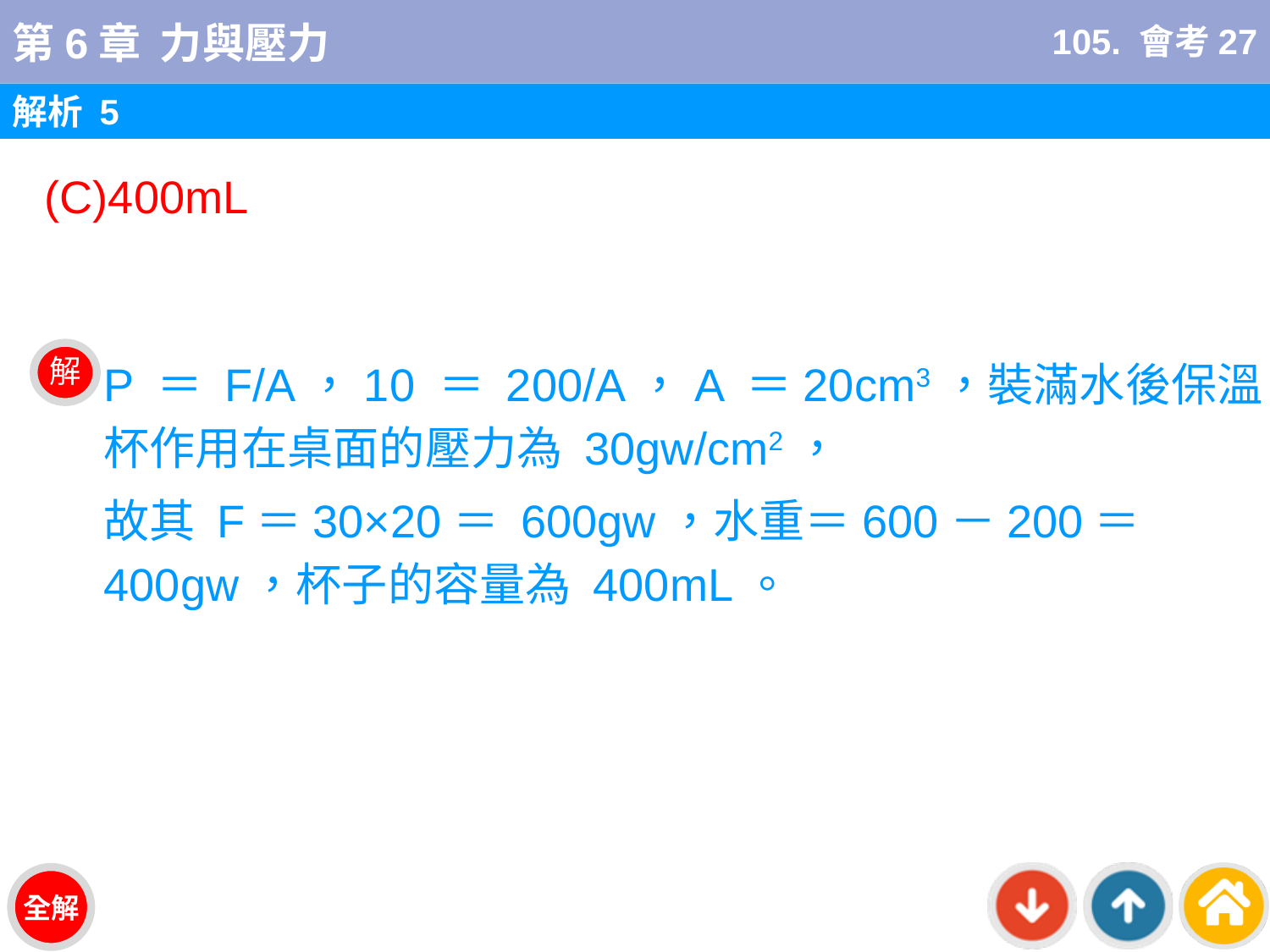

105. 會考27
解析 5
(C)400mL
P ＝ F/A，10 ＝ 200/A，A ＝20cm3，裝滿水後保溫杯作用在桌面的壓力為 30gw/cm2，
故其 F＝30×20＝ 600gw，水重＝600－200＝400gw，杯子的容量為 400mL。
解
全解